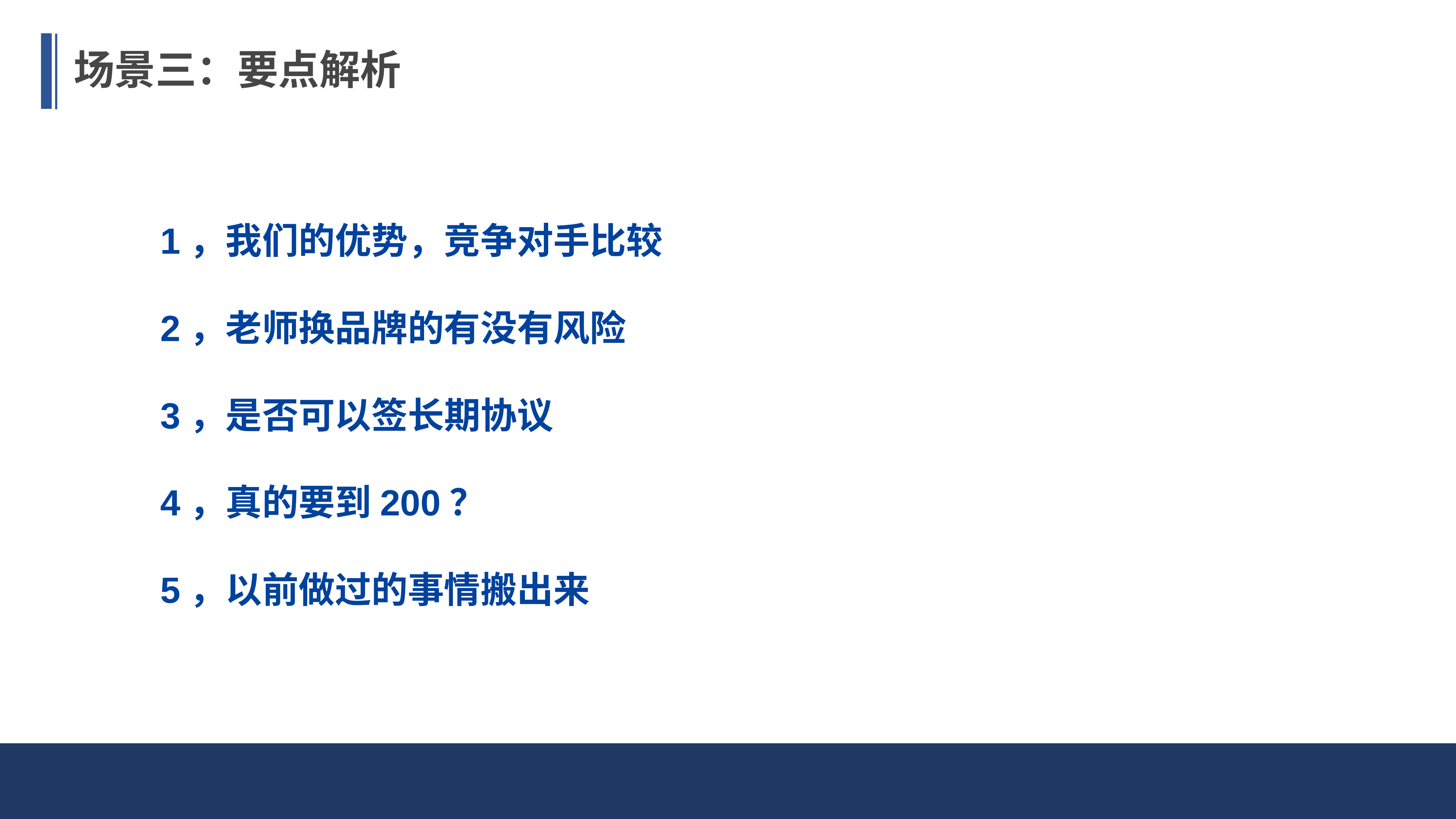

场景三：要点解析
1，我们的优势，竞争对手比较
2，老师换品牌的有没有风险
3，是否可以签长期协议
4，真的要到200？
5，以前做过的事情搬出来